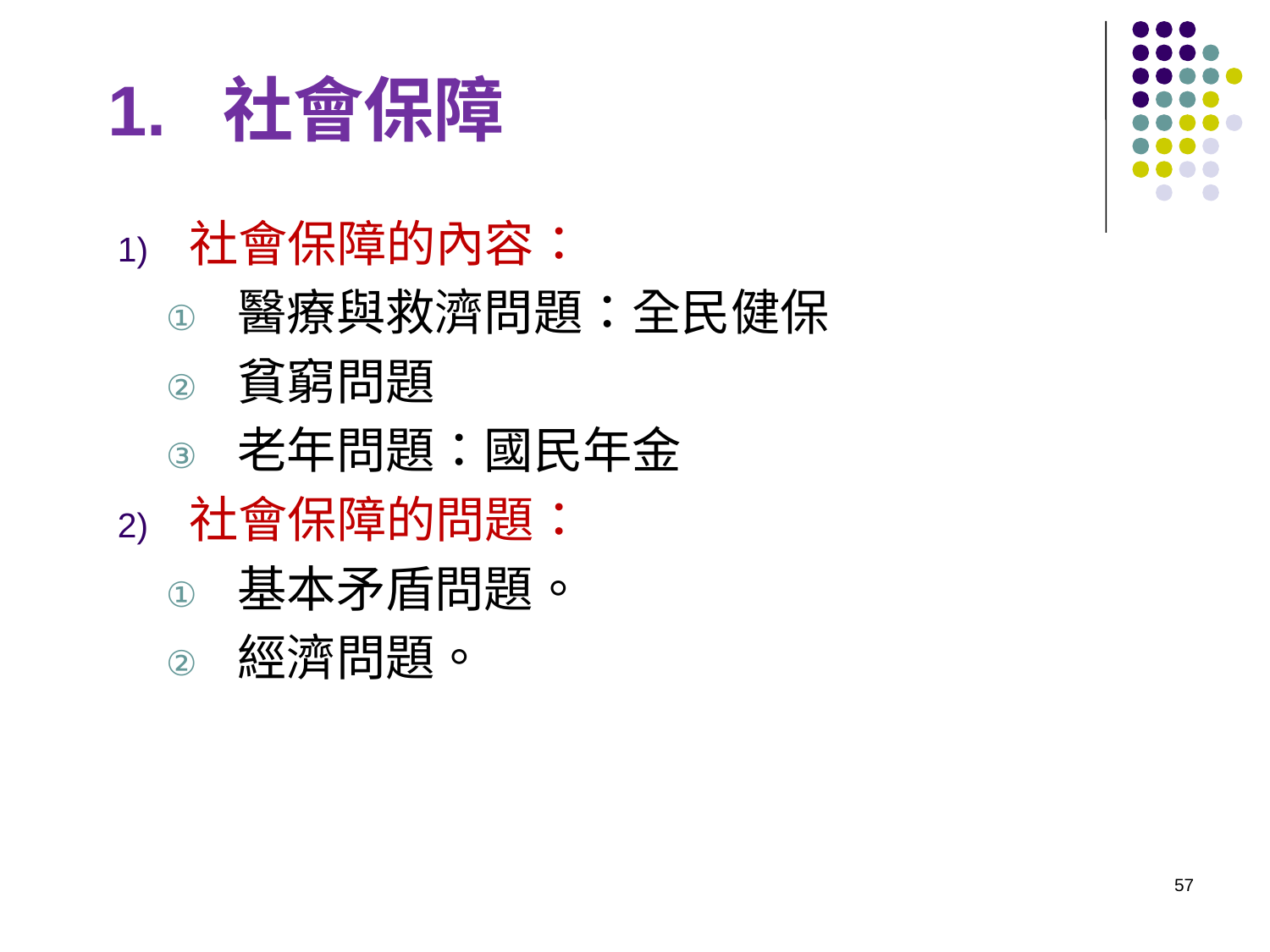

# 1.  社會保障
社會保障的內容：
醫療與救濟問題：全民健保
貧窮問題
老年問題：國民年金
社會保障的問題：
基本矛盾問題。
經濟問題。
57